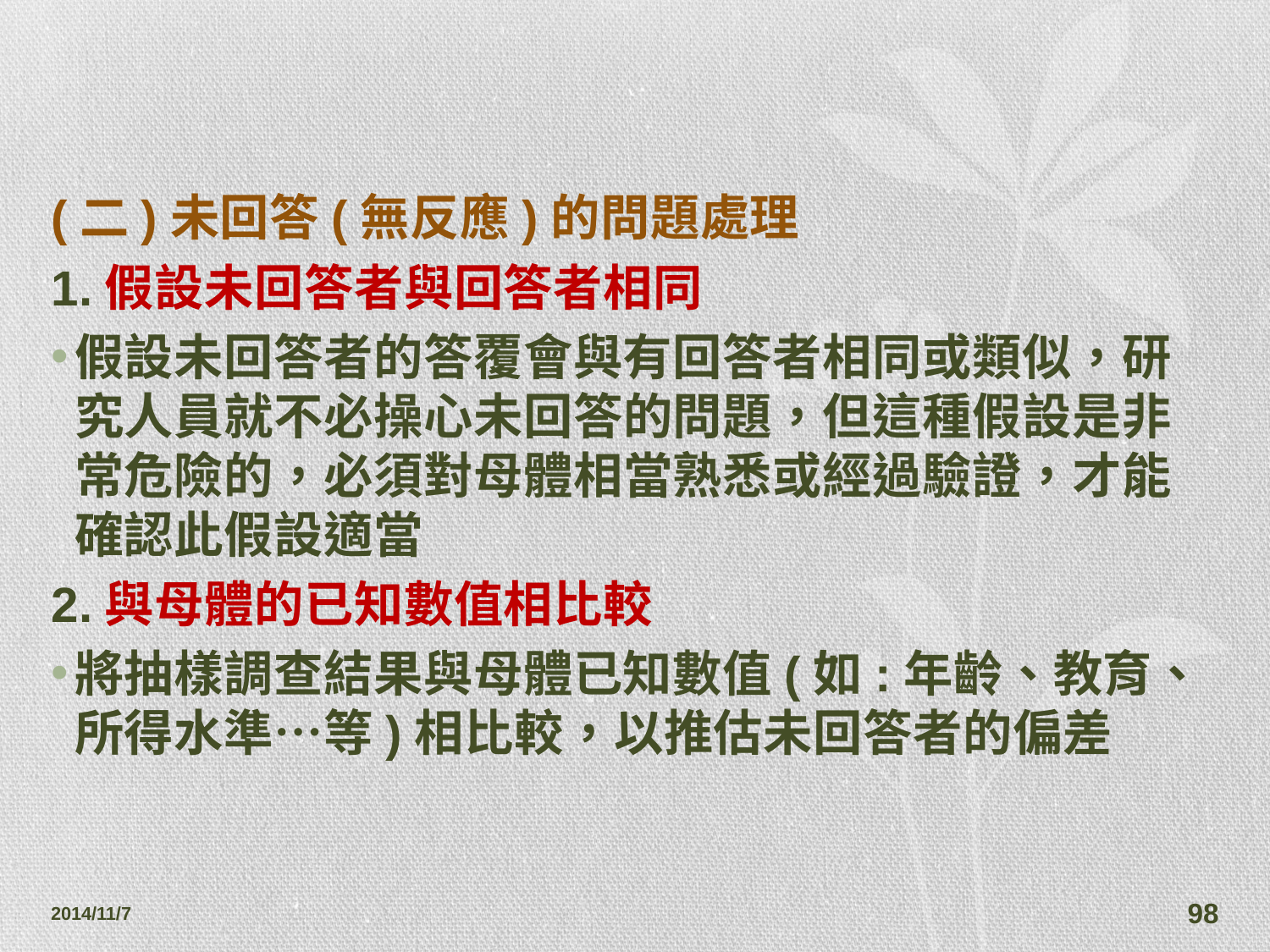

#
(二)未回答(無反應)的問題處理
1.假設未回答者與回答者相同
假設未回答者的答覆會與有回答者相同或類似，研究人員就不必操心未回答的問題，但這種假設是非常危險的，必須對母體相當熟悉或經過驗證，才能確認此假設適當
2.與母體的已知數值相比較
將抽樣調查結果與母體已知數值(如:年齡、教育、所得水準…等)相比較，以推估未回答者的偏差

2014/11/7
98